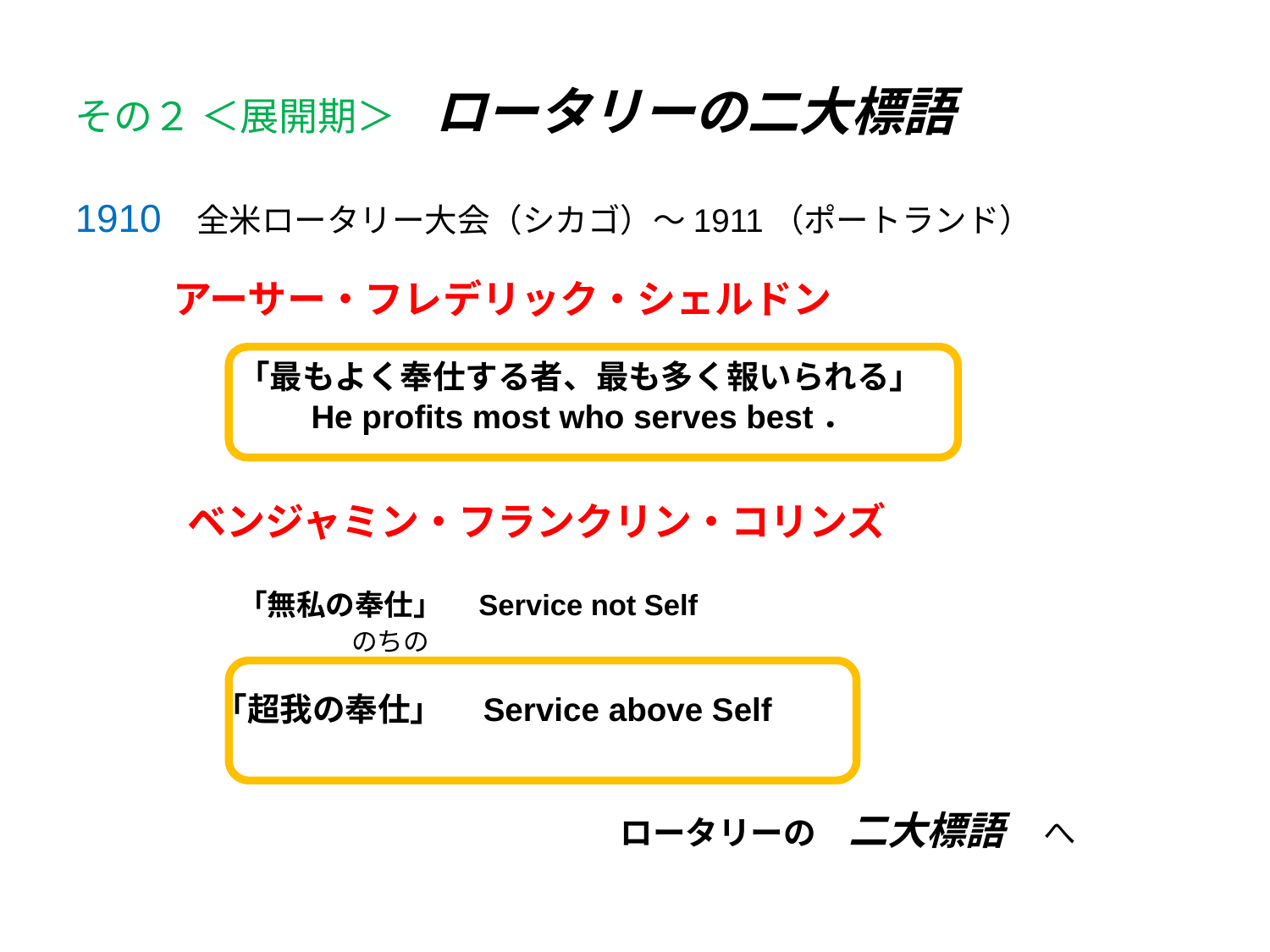

# その２ ＜展開期＞　ロータリーの二大標語
1910   全米ロータリー大会（シカゴ）〜1911（ポートランド）

          アーサー・フレデリック・シェルドン

　　　　　　 「最もよく奉仕する者、最も多く報いられる」
　　　　　　　He profits most who serves best．

　　　  ベンジャミン・フランクリン・コリンズ

　　　　　「無私の奉仕」　Service not Self
　　　　　　　　　　のちの

　　　　      「超我の奉仕」　Service above Self

　　　　　　　　　　　　　　ロータリーの　二大標語　へ